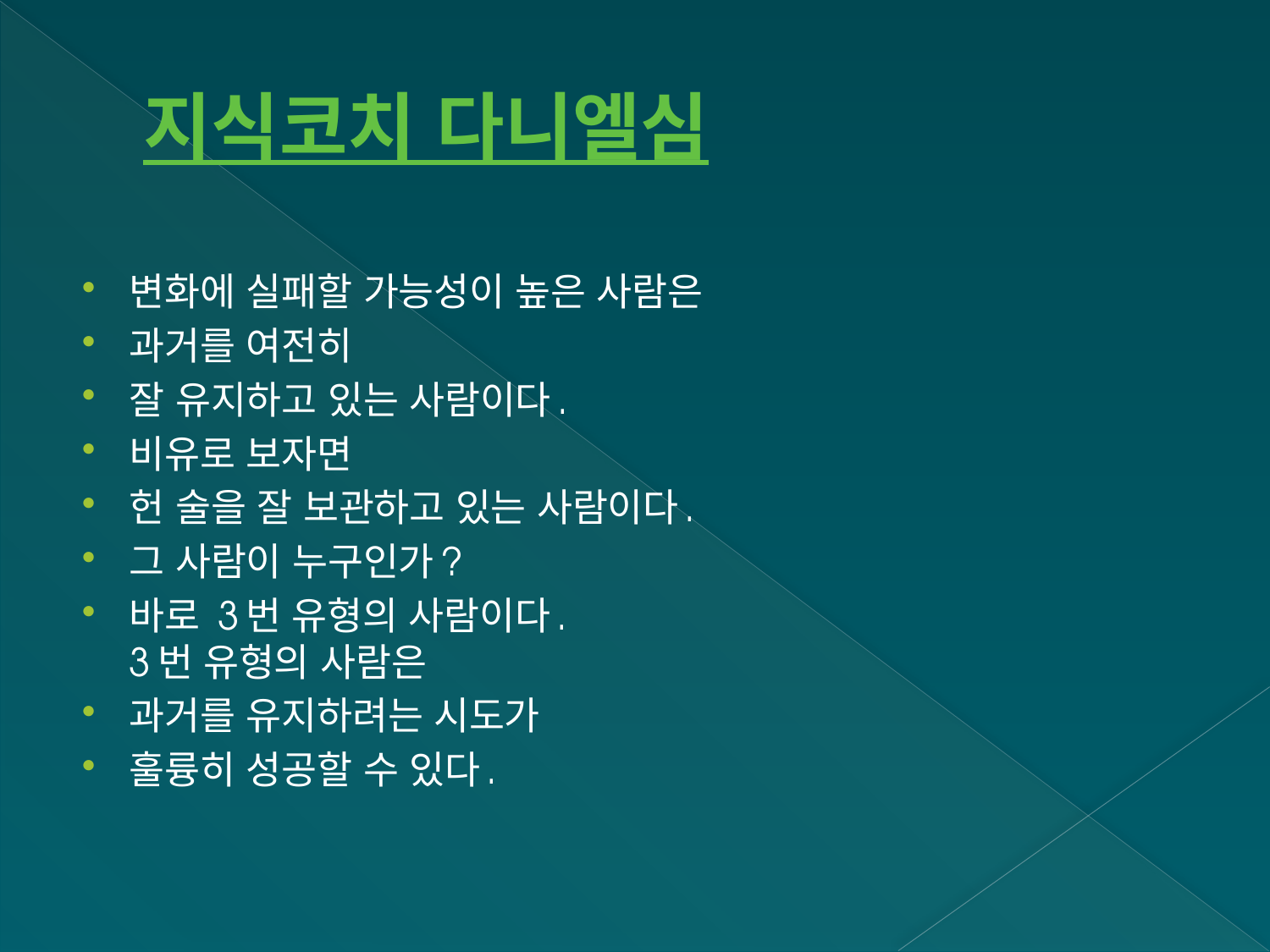

# 지식코치 다니엘심
변화에 실패할 가능성이 높은 사람은
과거를 여전히
잘 유지하고 있는 사람이다.
비유로 보자면
헌 술을 잘 보관하고 있는 사람이다.
그 사람이 누구인가?
바로 3번 유형의 사람이다.
3번 유형의 사람은
과거를 유지하려는 시도가
훌륭히 성공할 수 있다.